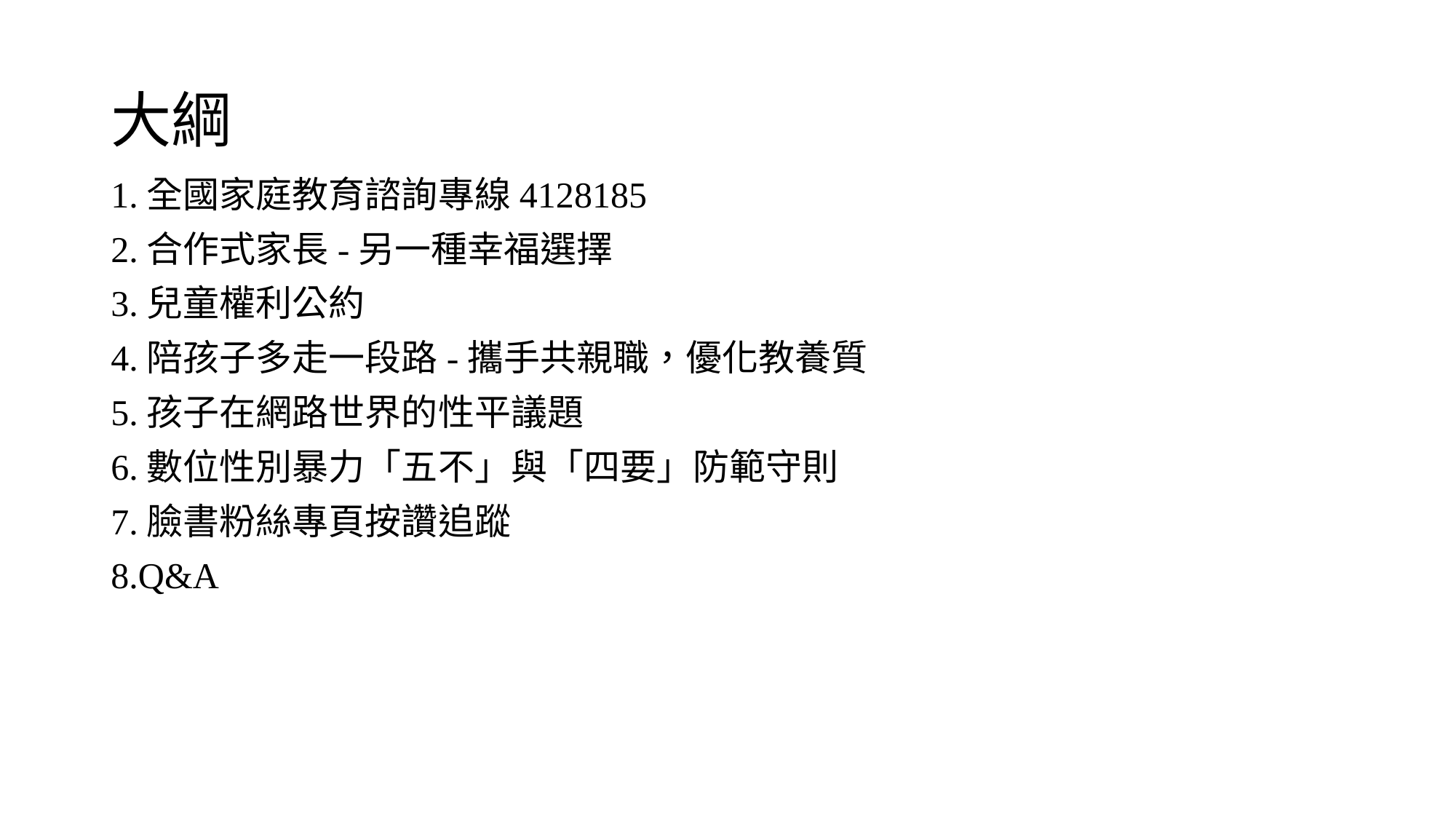

# 大綱
1.全國家庭教育諮詢專線4128185
2.合作式家長-另一種幸福選擇
3.兒童權利公約
4.陪孩子多走一段路-攜手共親職，優化教養質
5.孩子在網路世界的性平議題
6.數位性別暴力「五不」與「四要」防範守則
7.臉書粉絲專頁按讚追蹤
8.Q&A